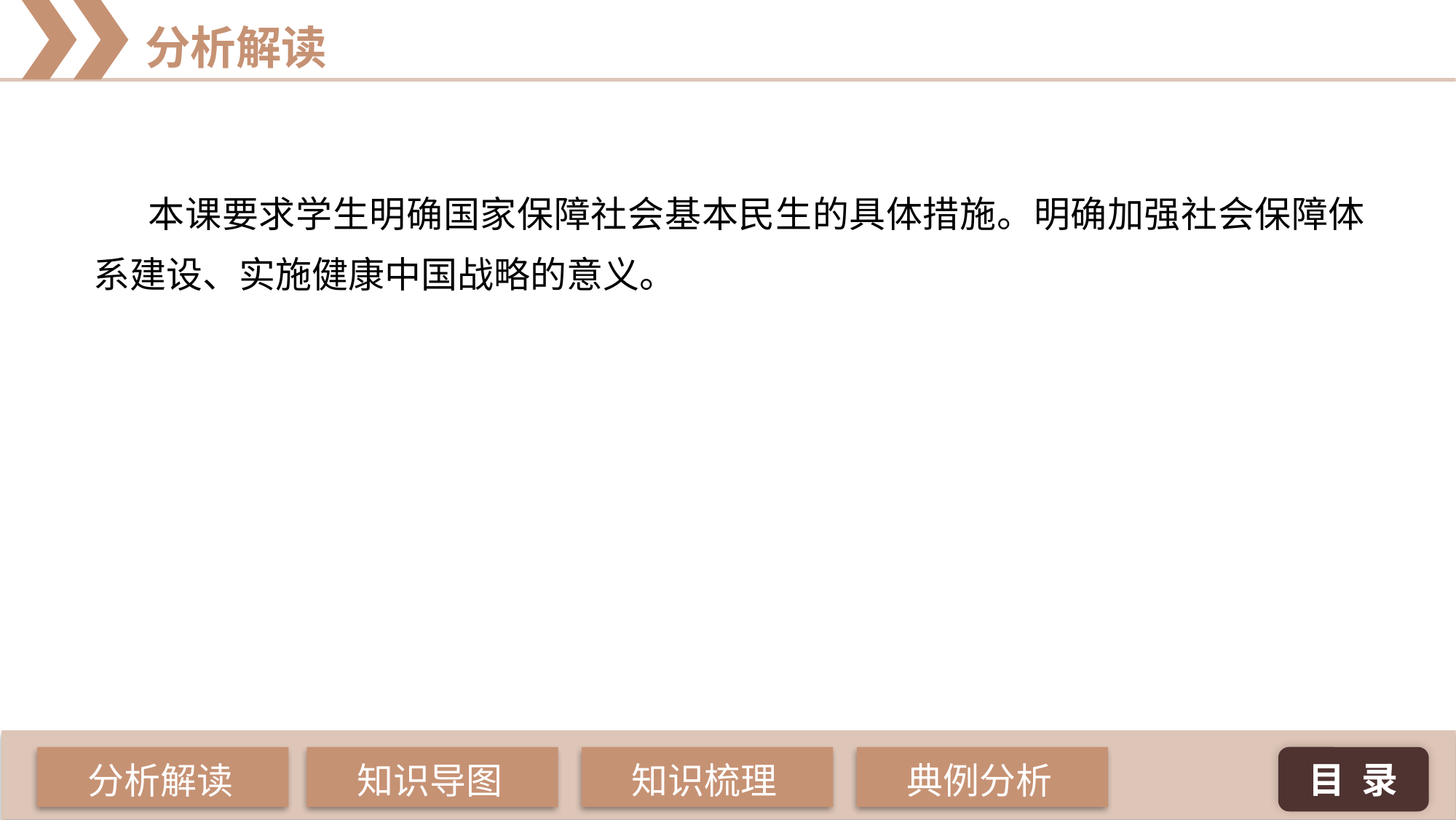

本课要求学生明确国家保障社会基本民生的具体措施。明确加强社会保障体系建设、实施健康中国战略的意义。